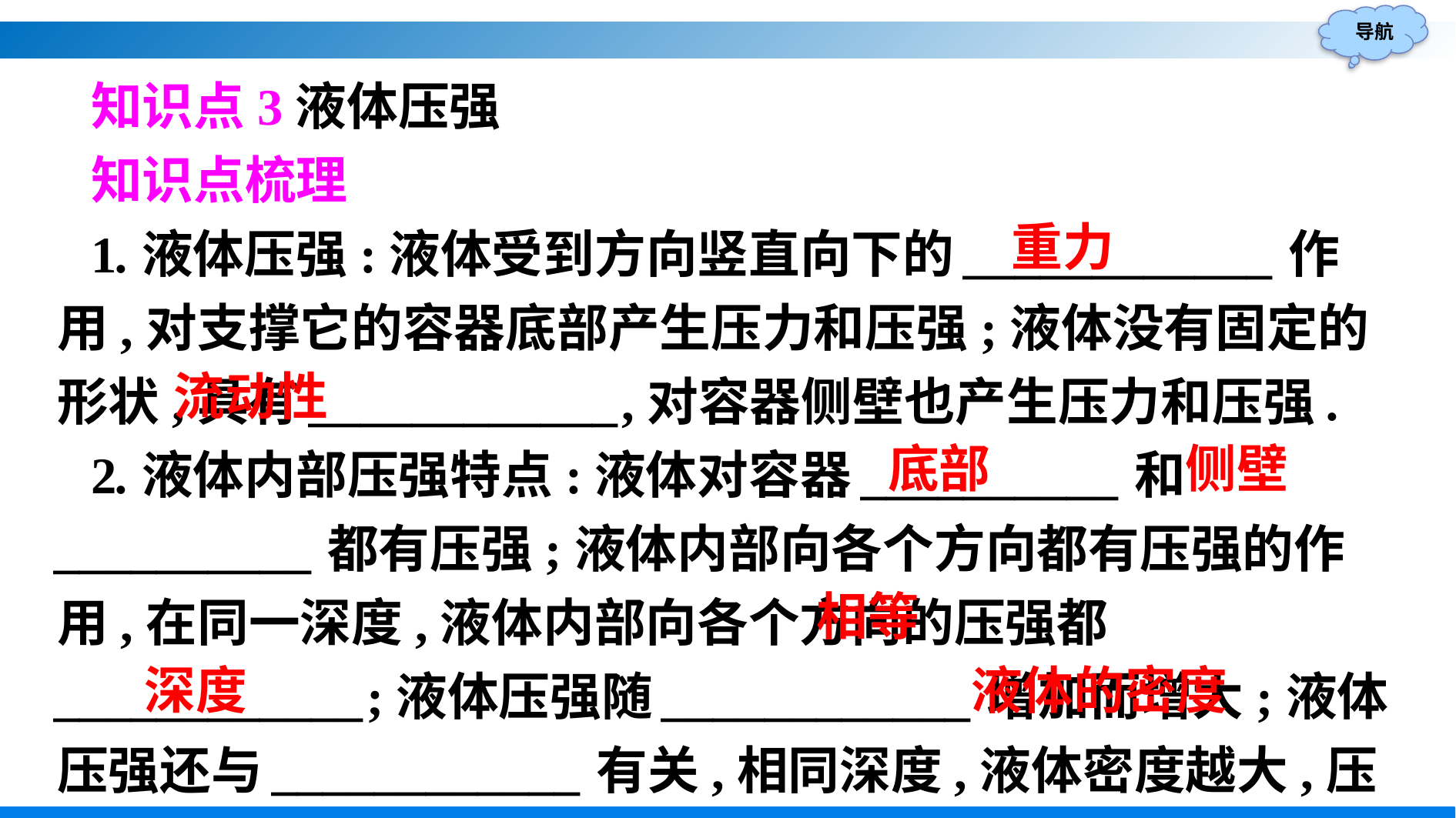

知识点3液体压强
知识点梳理
1.液体压强:液体受到方向竖直向下的____________作用,对支撑它的容器底部产生压力和压强;液体没有固定的形状,具有____________,对容器侧壁也产生压力和压强.
2.液体内部压强特点:液体对容器__________和__________都有压强;液体内部向各个方向都有压强的作用,在同一深度,液体内部向各个方向的压强都____________;液体压强随____________增加而增大;液体压强还与____________有关,相同深度,液体密度越大,压强越大.
重力
流动性
侧壁
底部
相等
深度
液体的密度